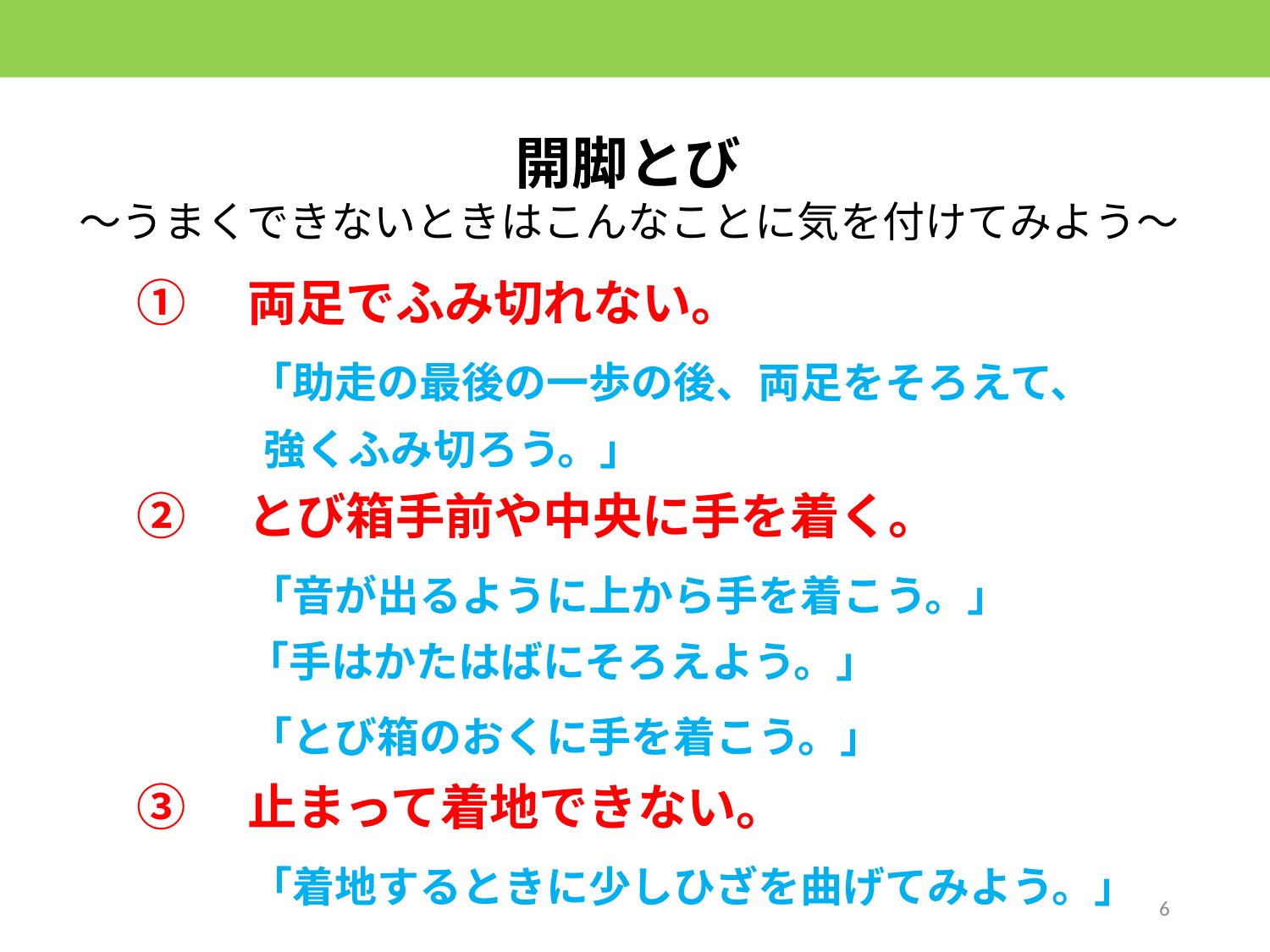

開脚とび
～うまくできないときはこんなことに気を付けてみよう～
①　両足でふみ切れない。
　　「助走の最後の一歩の後、両足をそろえて、
　　　強くふみ切ろう。」
②　とび箱手前や中央に手を着く。
　　「音が出るように上から手を着こう。」
　　　「手はかたはばにそろえよう。」
　　「とび箱のおくに手を着こう。」
③　止まって着地できない。
　　「着地するときに少しひざを曲げてみよう。」

6